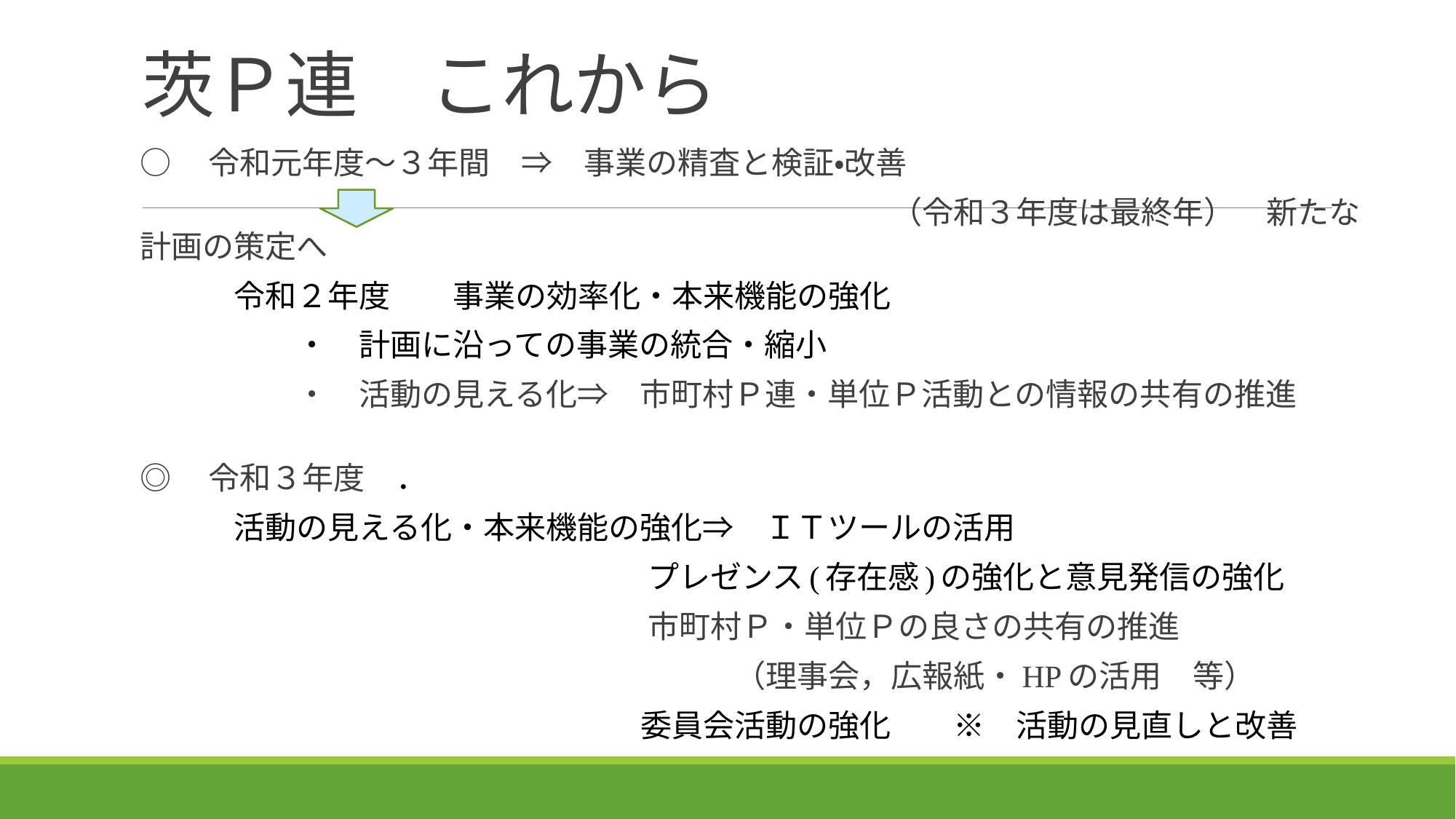

# 茨Ｐ連　これから
○　令和元年度～３年間　⇒　事業の精査と検証・改善
　　　　　　　　　　　　　　　　　　　　　　　　（令和３年度は最終年）　新たな計画の策定へ
　　　令和２年度　　事業の効率化・本来機能の強化
　　　　　・　計画に沿っての事業の統合・縮小
　　　　　・　活動の見える化⇒　市町村Ｐ連・単位Ｐ活動との情報の共有の推進
◎　令和３年度　．
　　　活動の見える化・本来機能の強化⇒　ＩＴツールの活用
　　　　　　　　　　　　　　　　 プレゼンス(存在感)の強化と意見発信の強化
　　　　　　　　　　　　　　　　 市町村Ｐ・単位Ｐの良さの共有の推進
　　　　　　　　　　　　　　　　　　　（理事会，広報紙・HPの活用　等）
　　　　　　　　　　　　　　　　委員会活動の強化　　※　活動の見直しと改善